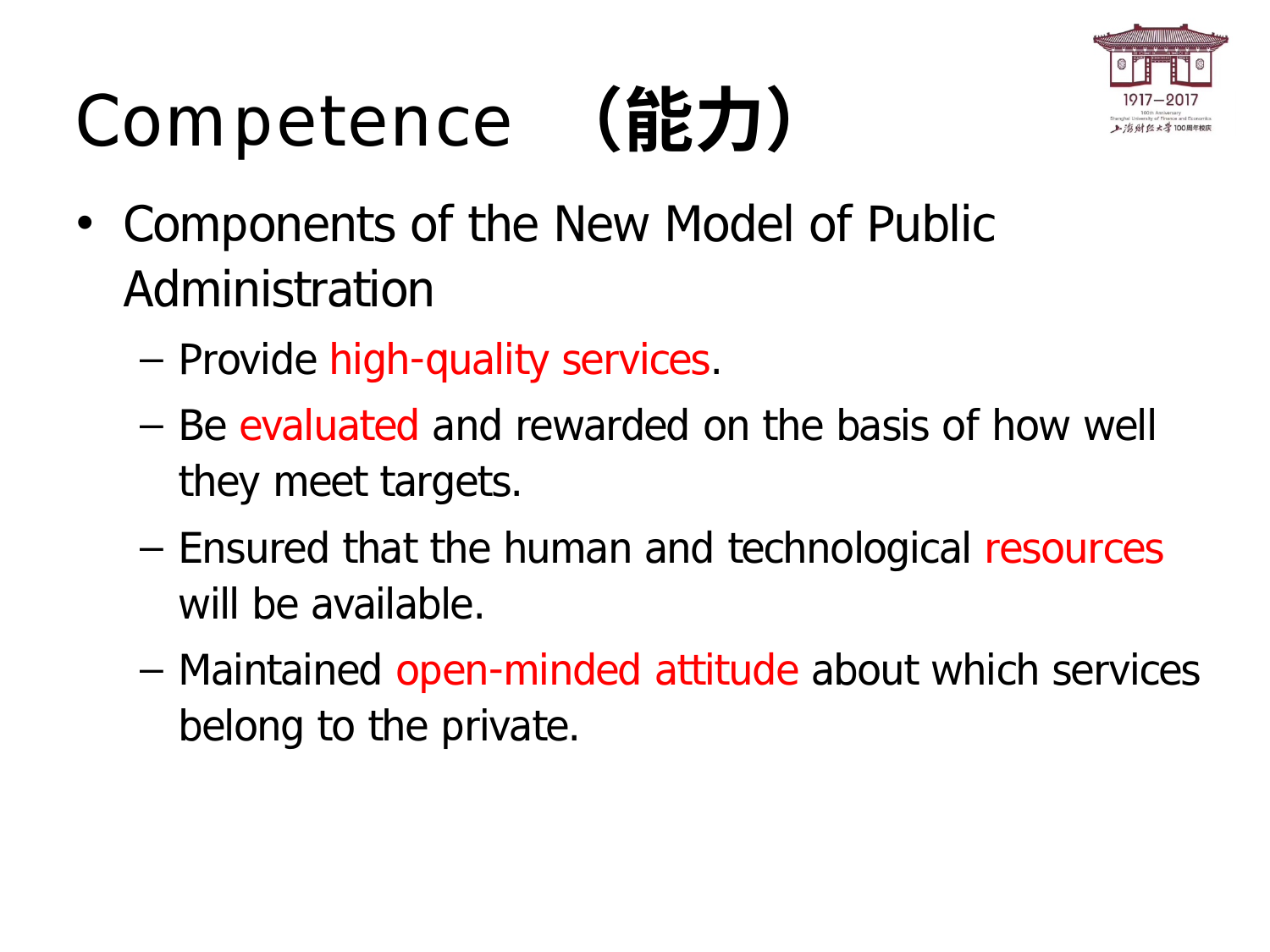

# Competence （能力）
Components of the New Model of Public Administration
Provide high-quality services.
Be evaluated and rewarded on the basis of how well they meet targets.
Ensured that the human and technological resources will be available.
Maintained open-minded attitude about which services belong to the private.